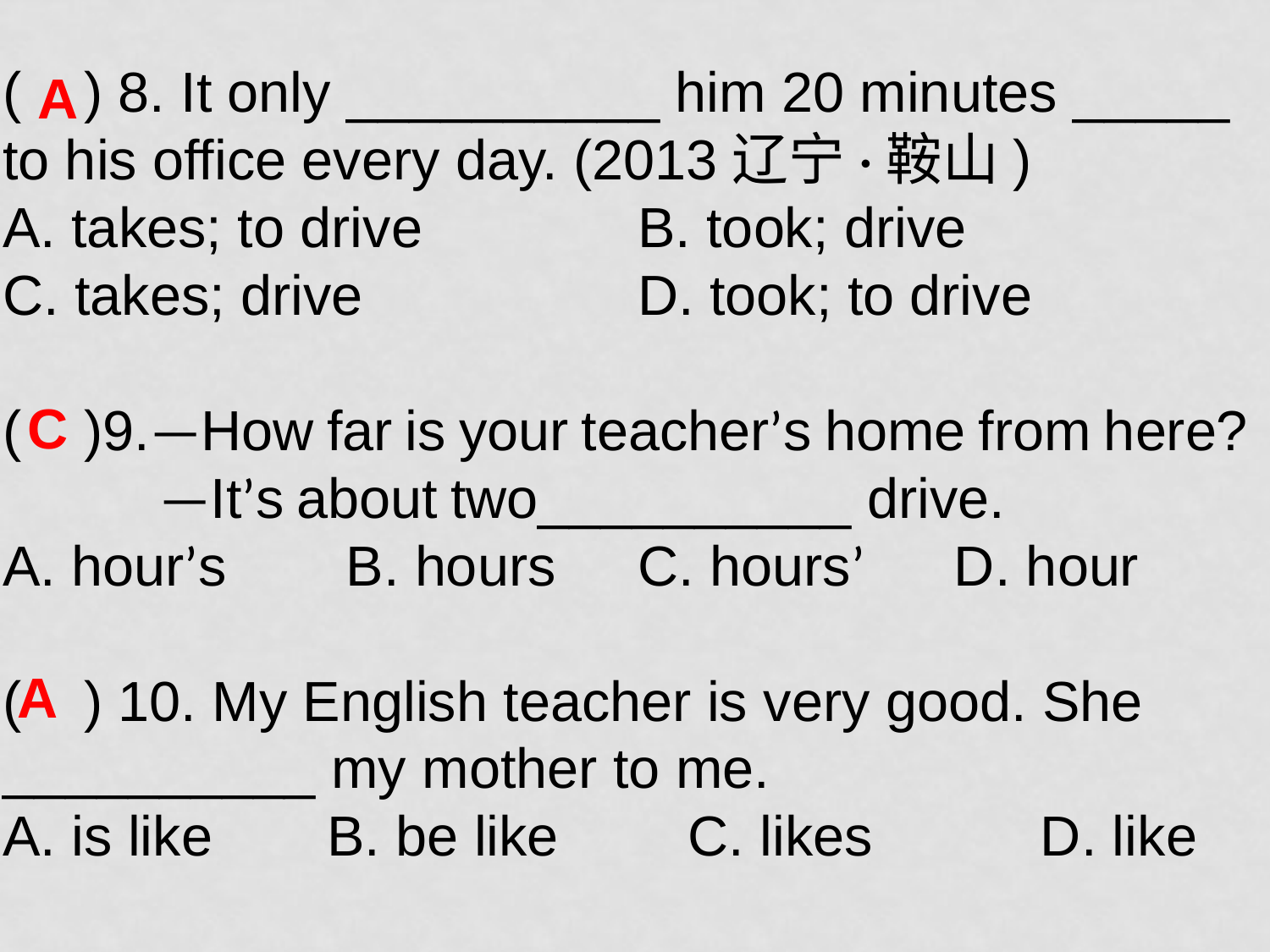

(    ) 8. It only __________ him 20 minutes _____
to his office every day. (2013辽宁·鞍山)
A. takes; to drive		B. took; drive
C. takes; drive			D. took; to drive

(    )9.—How far is your teacher’s home from here?
          —It’s about two__________ drive.
A. hour’s        B. hours  	C. hours’	    D. hour

(    ) 10. My English teacher is very good. She __________ my mother to me.
A. is like         B. be like         C. likes            D. like
A
C
A